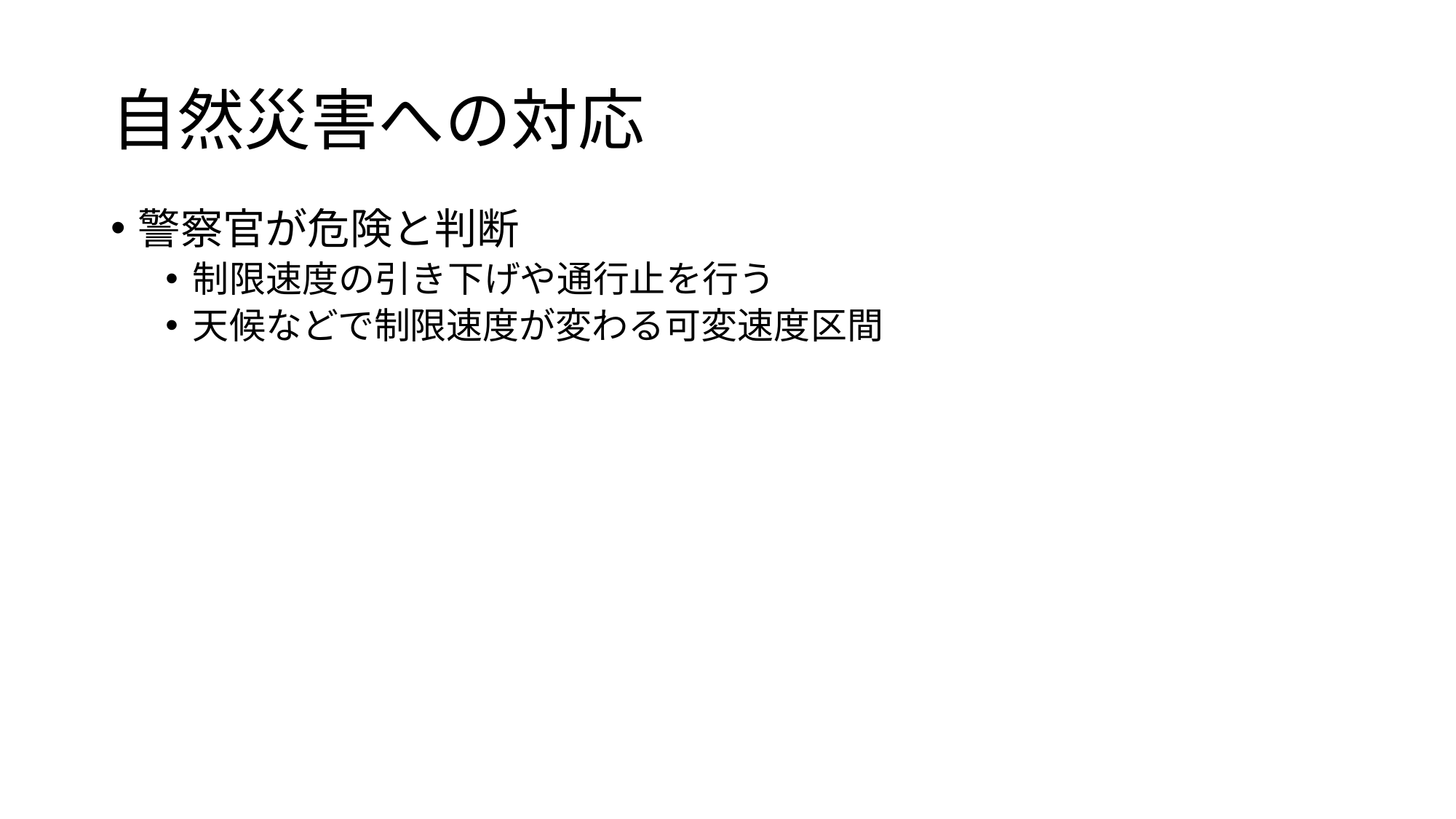

# 自然災害への対応
警察官が危険と判断
制限速度の引き下げや通行止を行う
天候などで制限速度が変わる可変速度区間